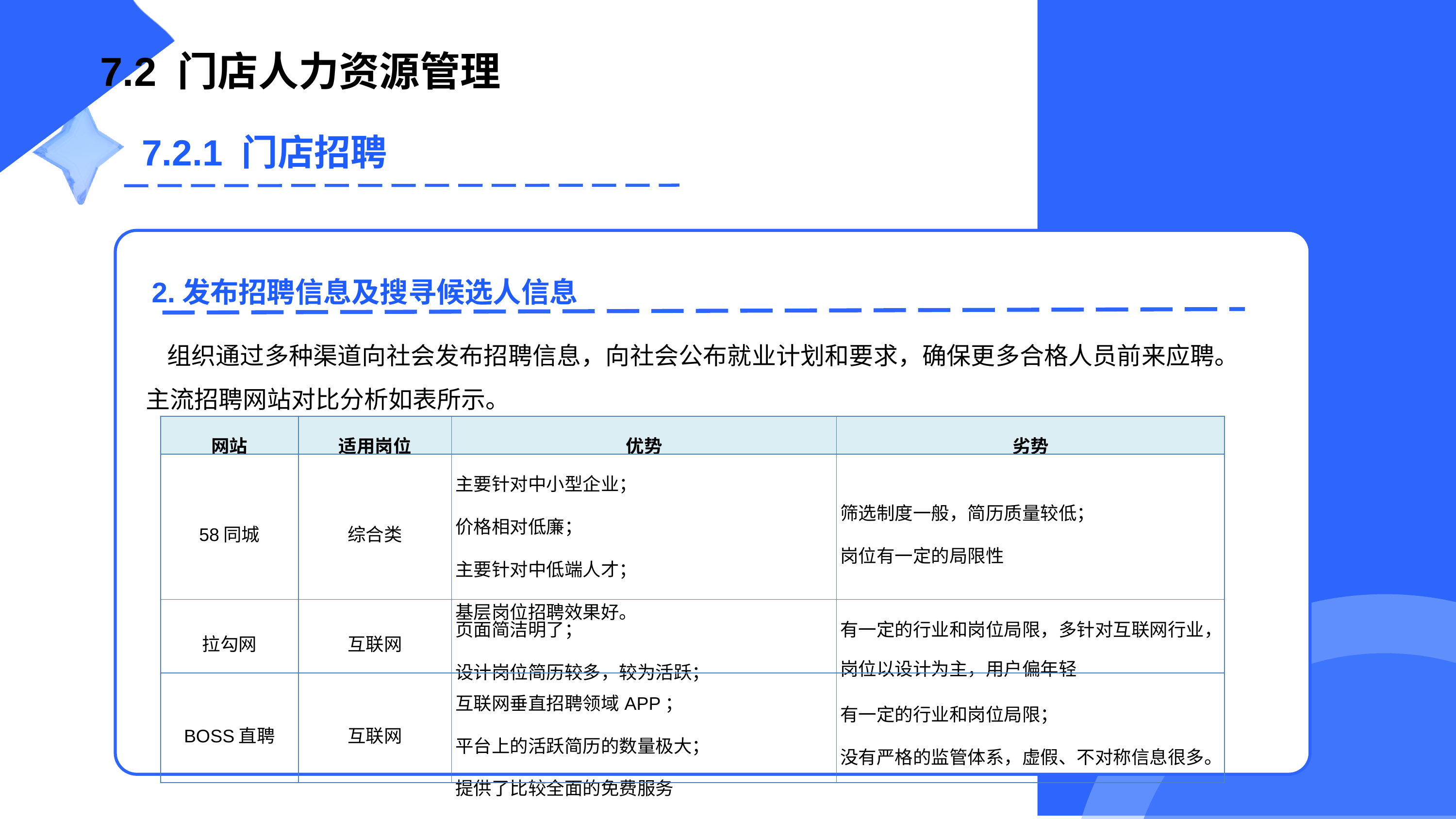

7.2 门店人力资源管理

7.2.1 门店招聘

组织通过多种渠道向社会发布招聘信息，向社会公布就业计划和要求，确保更多合格人员前来应聘。主流招聘网站对比分析如表所示。
2.发布招聘信息及搜寻候选人信息

| 网站 | 适用岗位 | 优势 | 劣势 |
| --- | --- | --- | --- |
| 58同城 | 综合类 | 主要针对中小型企业； 价格相对低廉； 主要针对中低端人才； 基层岗位招聘效果好。 | 筛选制度一般，简历质量较低； 岗位有一定的局限性 |
| 拉勾网 | 互联网 | 页面简洁明了； 设计岗位简历较多，较为活跃； | 有一定的行业和岗位局限，多针对互联网行业，岗位以设计为主，用户偏年轻 |
| BOSS直聘 | 互联网 | 互联网垂直招聘领域APP； 平台上的活跃简历的数量极大； 提供了比较全面的免费服务 | 有一定的行业和岗位局限； 没有严格的监管体系，虚假、不对称信息很多。 |